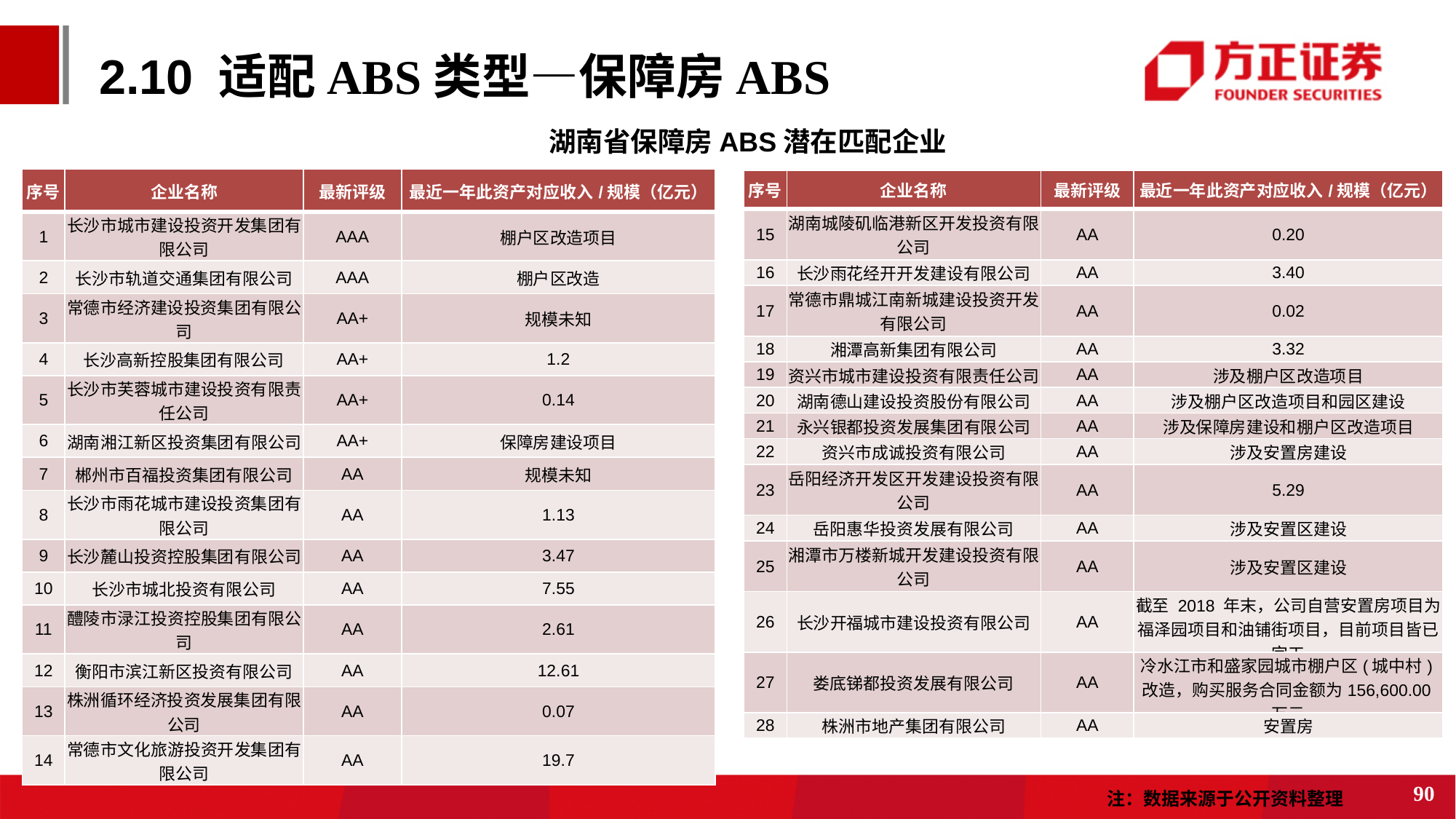

2.10 适配ABS类型—保障房ABS
湖南省保障房ABS潜在匹配企业
| 序号 | 企业名称 | 最新评级 | 最近一年此资产对应收入/规模（亿元） |
| --- | --- | --- | --- |
| 1 | 长沙市城市建设投资开发集团有限公司 | AAA | 棚户区改造项目 |
| 2 | 长沙市轨道交通集团有限公司 | AAA | 棚户区改造 |
| 3 | 常德市经济建设投资集团有限公司 | AA+ | 规模未知 |
| 4 | 长沙高新控股集团有限公司 | AA+ | 1.2 |
| 5 | 长沙市芙蓉城市建设投资有限责任公司 | AA+ | 0.14 |
| 6 | 湖南湘江新区投资集团有限公司 | AA+ | 保障房建设项目 |
| 7 | 郴州市百福投资集团有限公司 | AA | 规模未知 |
| 8 | 长沙市雨花城市建设投资集团有限公司 | AA | 1.13 |
| 9 | 长沙麓山投资控股集团有限公司 | AA | 3.47 |
| 10 | 长沙市城北投资有限公司 | AA | 7.55 |
| 11 | 醴陵市渌江投资控股集团有限公司 | AA | 2.61 |
| 12 | 衡阳市滨江新区投资有限公司 | AA | 12.61 |
| 13 | 株洲循环经济投资发展集团有限公司 | AA | 0.07 |
| 14 | 常德市文化旅游投资开发集团有限公司 | AA | 19.7 |
| 序号 | 企业名称 | 最新评级 | 最近一年此资产对应收入/规模（亿元） |
| --- | --- | --- | --- |
| 15 | 湖南城陵矶临港新区开发投资有限公司 | AA | 0.20 |
| 16 | 长沙雨花经开开发建设有限公司 | AA | 3.40 |
| 17 | 常德市鼎城江南新城建设投资开发有限公司 | AA | 0.02 |
| 18 | 湘潭高新集团有限公司 | AA | 3.32 |
| 19 | 资兴市城市建设投资有限责任公司 | AA | 涉及棚户区改造项目 |
| 20 | 湖南德山建设投资股份有限公司 | AA | 涉及棚户区改造项目和园区建设 |
| 21 | 永兴银都投资发展集团有限公司 | AA | 涉及保障房建设和棚户区改造项目 |
| 22 | 资兴市成诚投资有限公司 | AA | 涉及安置房建设 |
| 23 | 岳阳经济开发区开发建设投资有限公司 | AA | 5.29 |
| 24 | 岳阳惠华投资发展有限公司 | AA | 涉及安置区建设 |
| 25 | 湘潭市万楼新城开发建设投资有限公司 | AA | 涉及安置区建设 |
| 26 | 长沙开福城市建设投资有限公司 | AA | 截至 2018 年末，公司自营安置房项目为福泽园项目和油铺街项目，目前项目皆已完工 |
| 27 | 娄底锑都投资发展有限公司 | AA | 冷水江市和盛家园城市棚户区(城中村)改造，购买服务合同金额为156,600.00万元 |
| 28 | 株洲市地产集团有限公司 | AA | 安置房 |
90
注：数据来源于公开资料整理